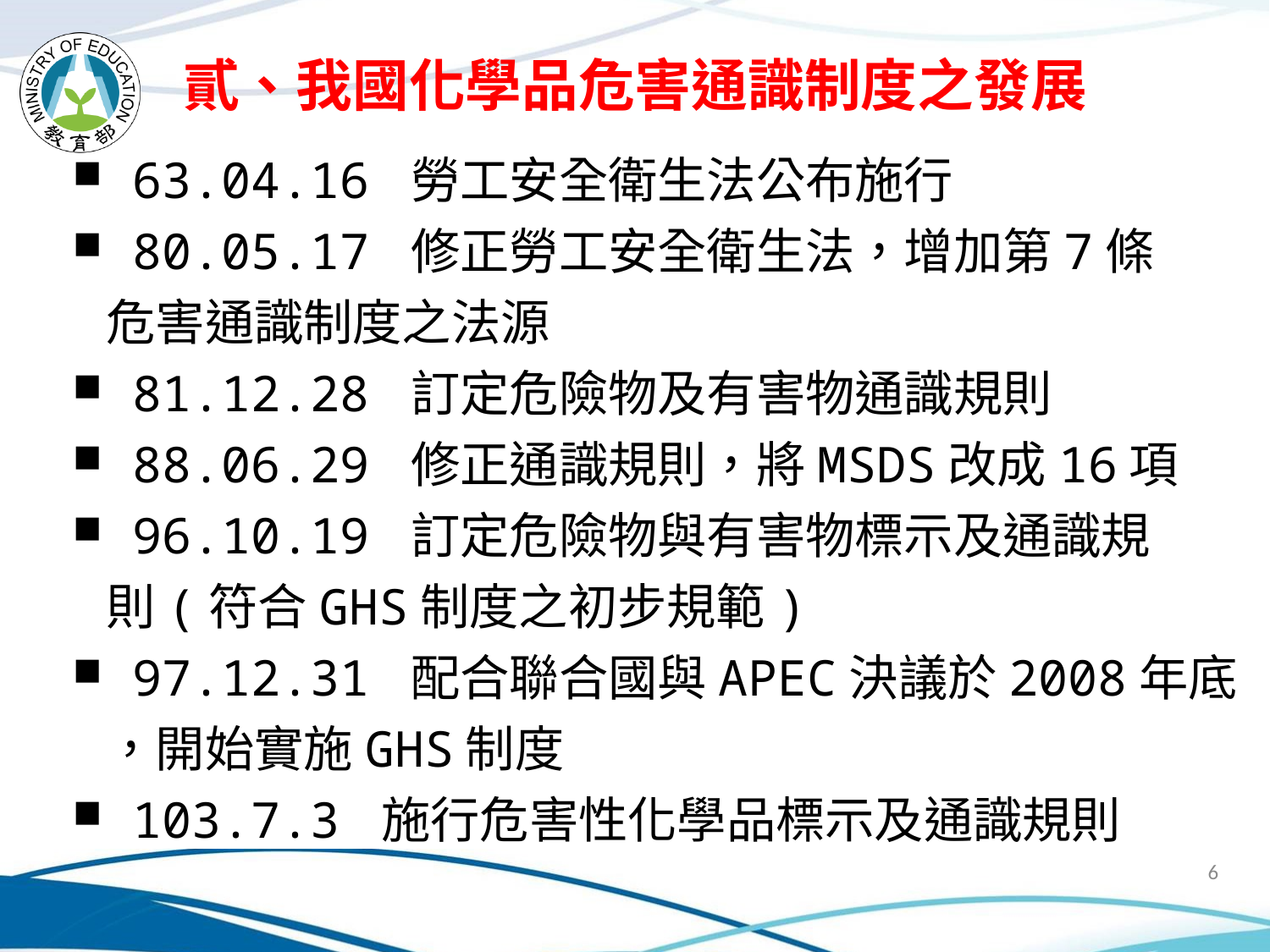

貳、我國化學品危害通識制度之發展
 63.04.16 勞工安全衛生法公布施行
 80.05.17 修正勞工安全衛生法，增加第7條
  危害通識制度之法源
 81.12.28 訂定危險物及有害物通識規則
 88.06.29 修正通識規則，將MSDS改成16項
 96.10.19 訂定危險物與有害物標示及通識規
  則(符合GHS制度之初步規範)
 97.12.31 配合聯合國與APEC決議於2008年底
  ，開始實施GHS制度
 103.7.3 施行危害性化學品標示及通識規則
6